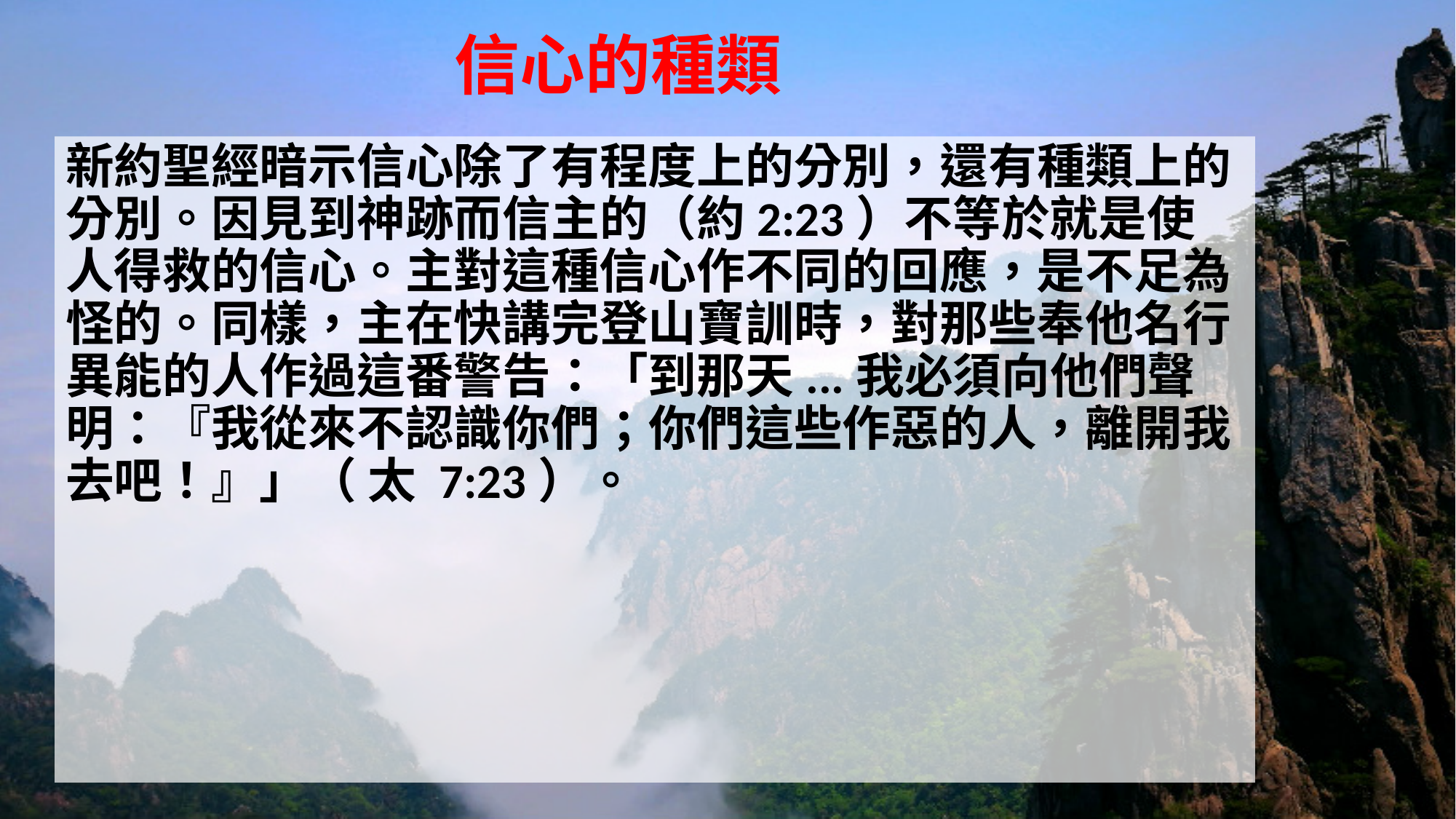

# 信心的種類
新約聖經暗示信心除了有程度上的分別，還有種類上的分別。因見到神跡而信主的（約2:23）不等於就是使人得救的信心。主對這種信心作不同的回應，是不足為怪的。同樣，主在快講完登山寶訓時，對那些奉他名行異能的人作過這番警告：「到那天...我必須向他們聲明：『我從來不認識你們；你們這些作惡的人，離開我去吧！』」（ 太 7:23）。